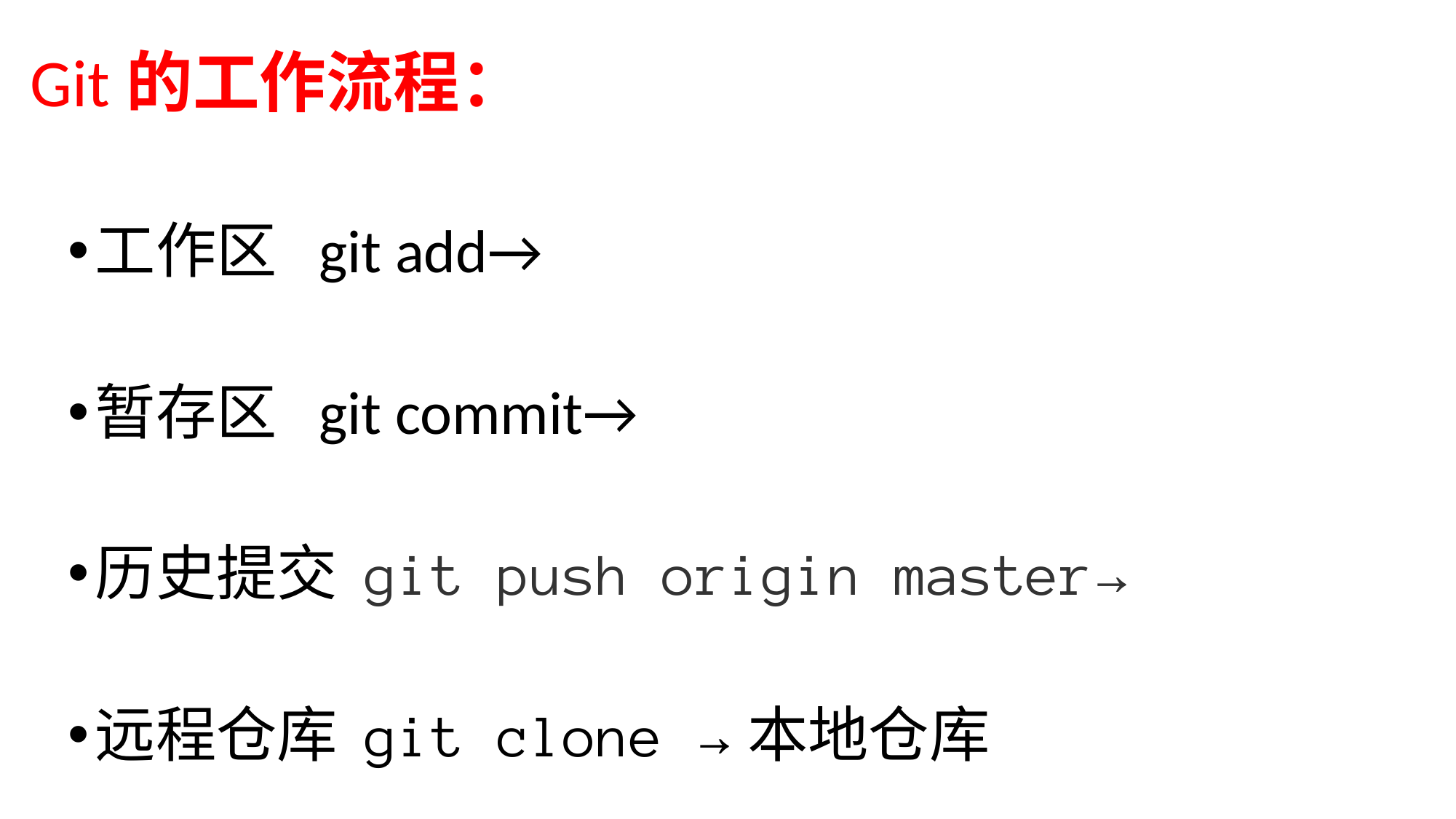

# Git的工作流程：

工作区  git add→

暂存区  git commit→

历史提交 git push origin master→

远程仓库 git clone →本地仓库